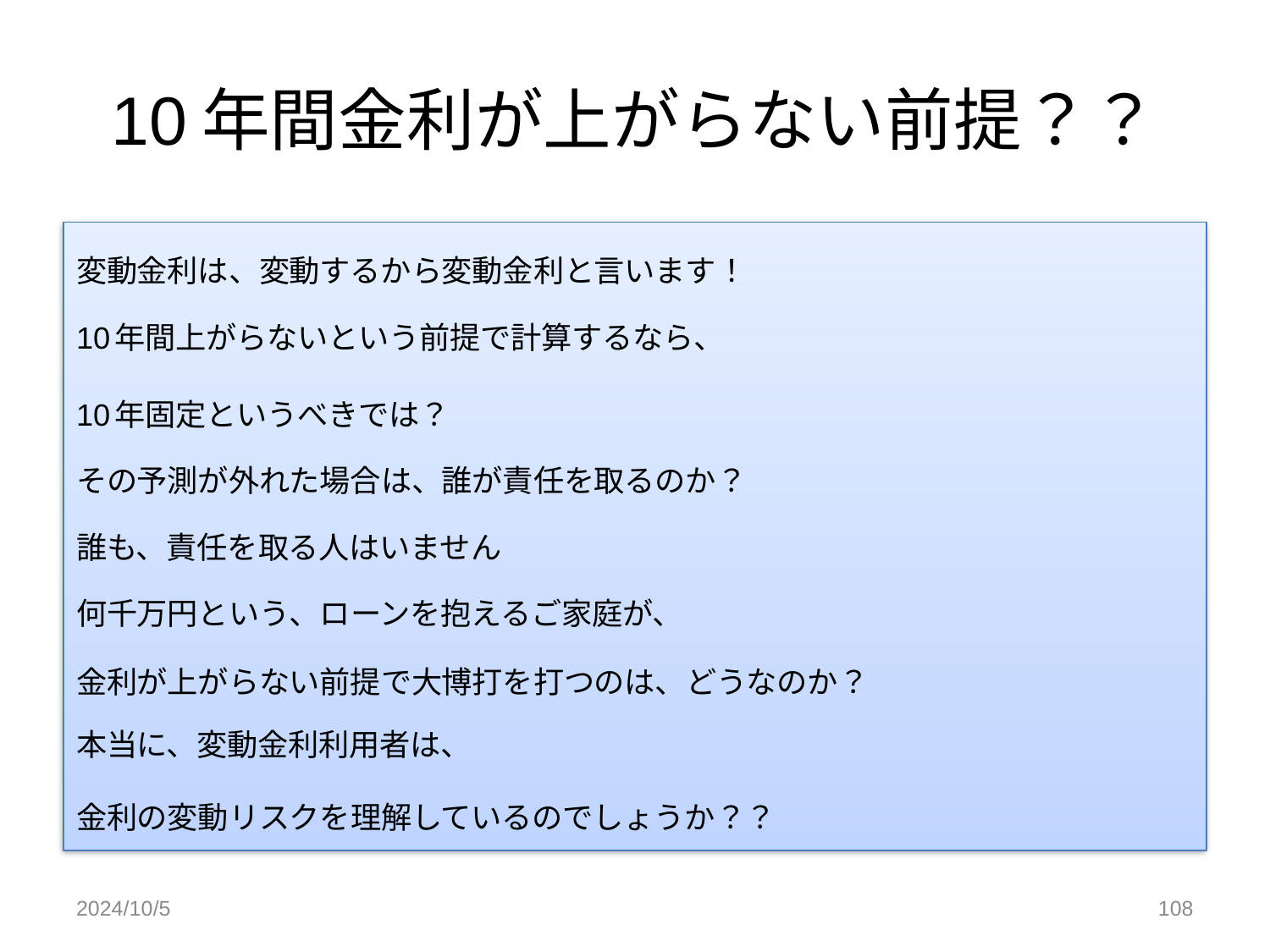

# 10年間金利が上がらない前提？？

変動金利は、変動するから変動金利と言います！

10年間上がらないという前提で計算するなら、

10年固定というべきでは？

その予測が外れた場合は、誰が責任を取るのか？

誰も、責任を取る人はいません

何千万円という、ローンを抱えるご家庭が、

金利が上がらない前提で大博打を打つのは、どうなのか？

本当に、変動金利利用者は、

金利の変動リスクを理解しているのでしょうか？？
2024/10/5
108